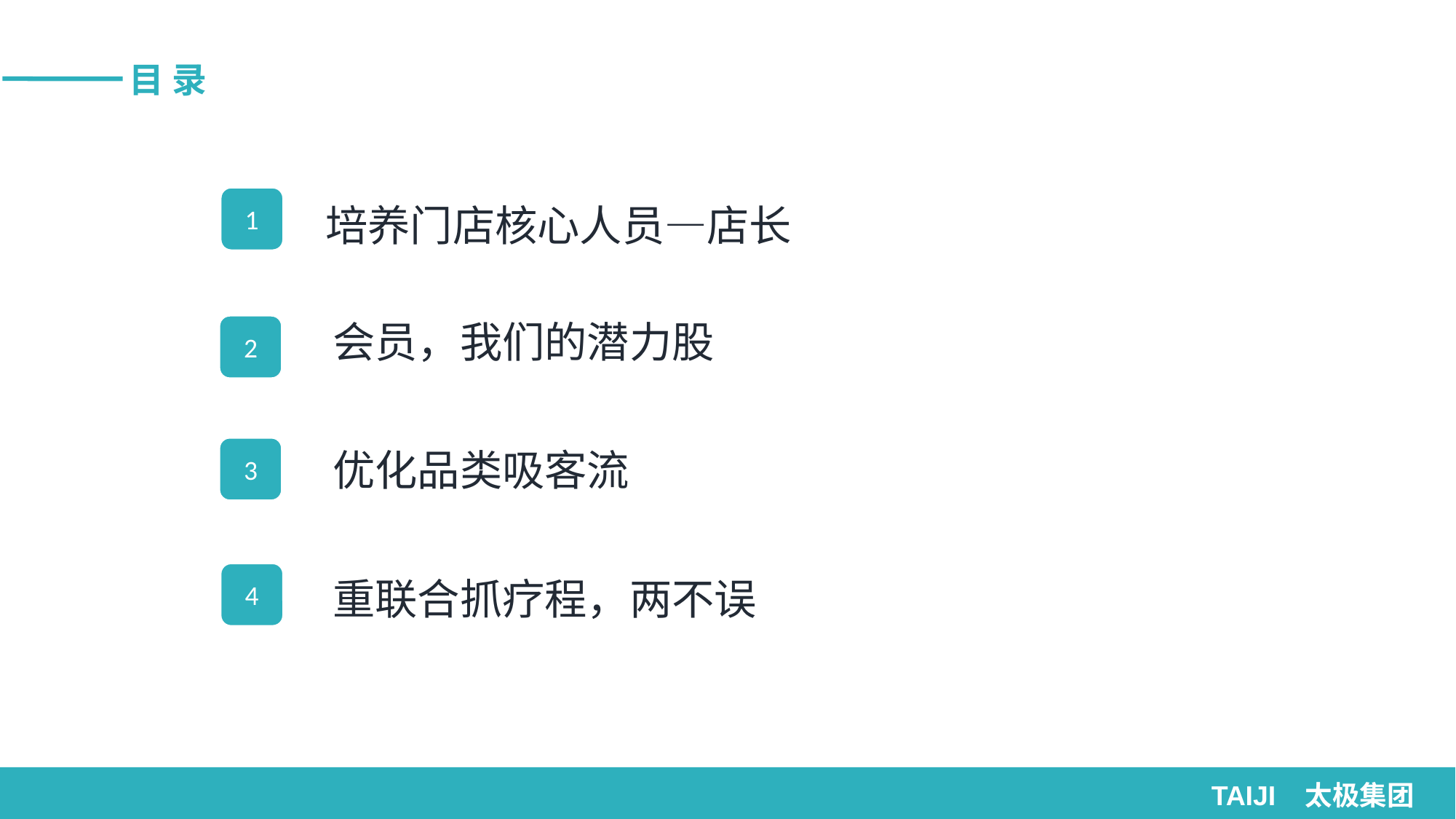

目 录
1

培养门店核心人员—店长

会员，我们的潜力股
2
3
优化品类吸客流
4
重联合抓疗程，两不误

TAIJI   太极集团